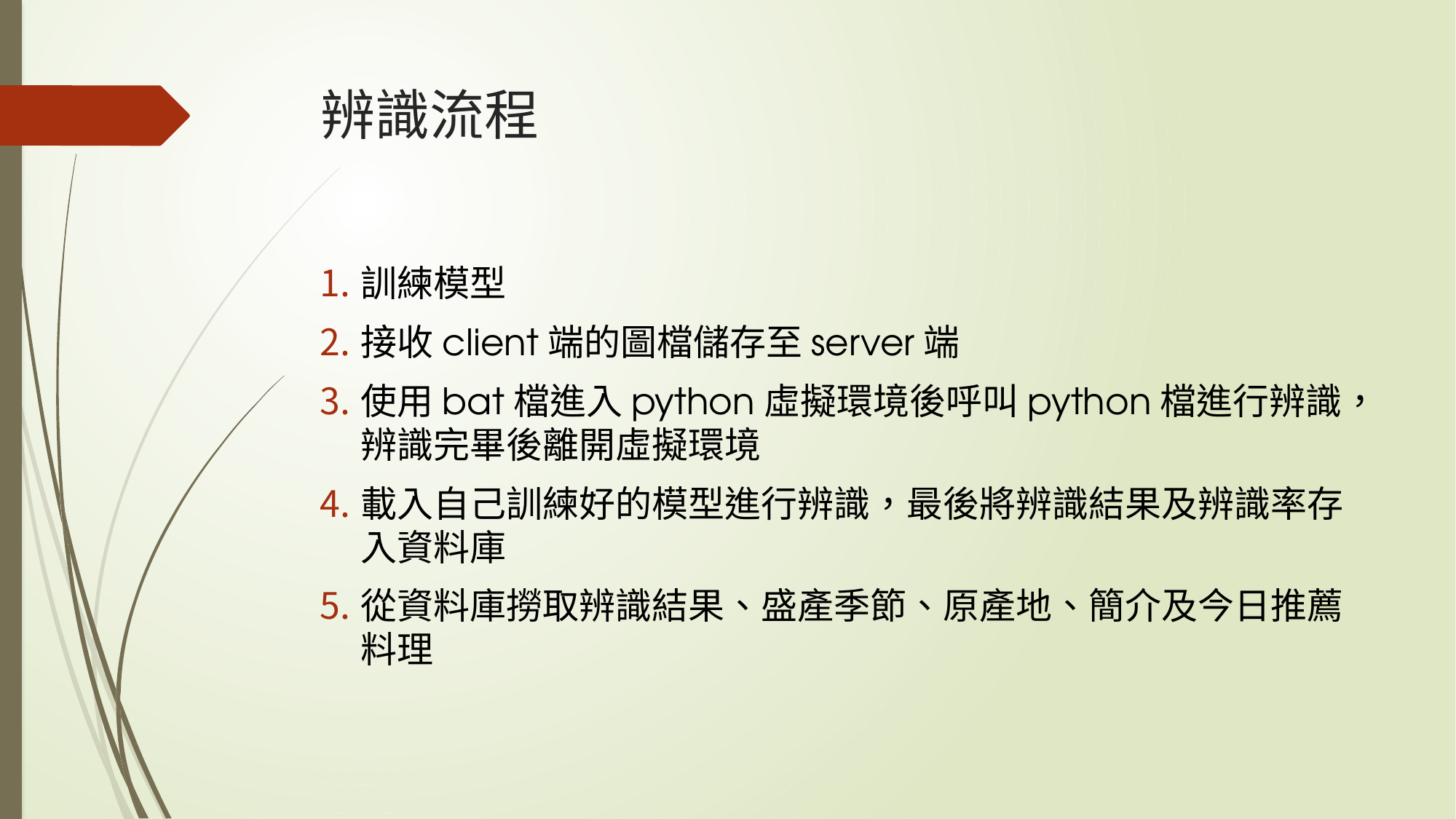

# 辨識流程
訓練模型
接收client端的圖檔儲存至server端
使用bat檔進入python虛擬環境後呼叫python檔進行辨識，辨識完畢後離開虛擬環境
載入自己訓練好的模型進行辨識，最後將辨識結果及辨識率存入資料庫
從資料庫撈取辨識結果、盛產季節、原產地、簡介及今日推薦料理